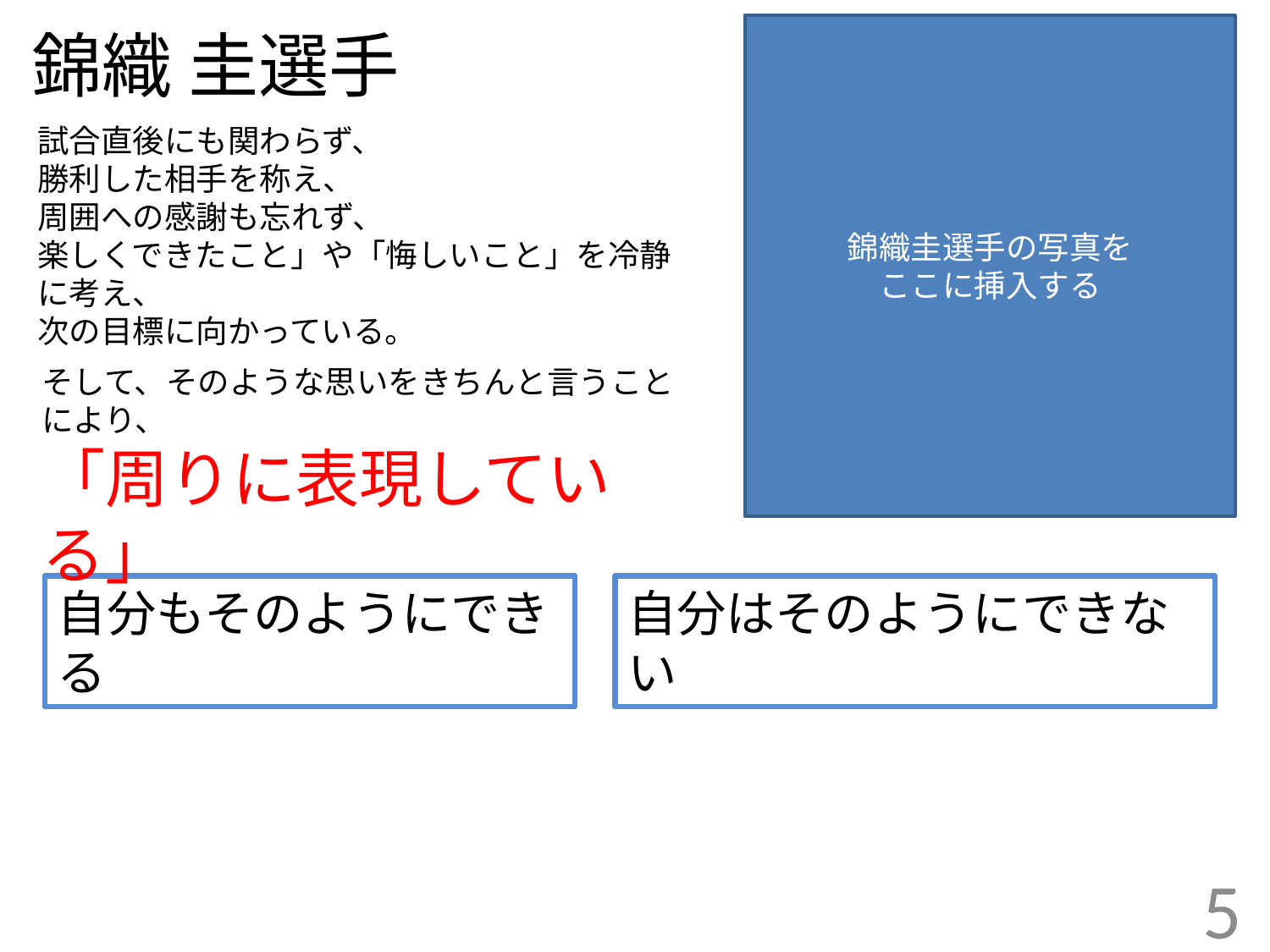

錦織 圭選手
錦織圭選手の写真を
ここに挿入する
試合直後にも関わらず、
勝利した相手を称え、
周囲への感謝も忘れず、
楽しくできたこと」や「悔しいこと」を冷静に考え、
次の目標に向かっている。
そして、そのような思いをきちんと言うことにより、
「周りに表現している」
自分もそのようにできる
自分はそのようにできない
5